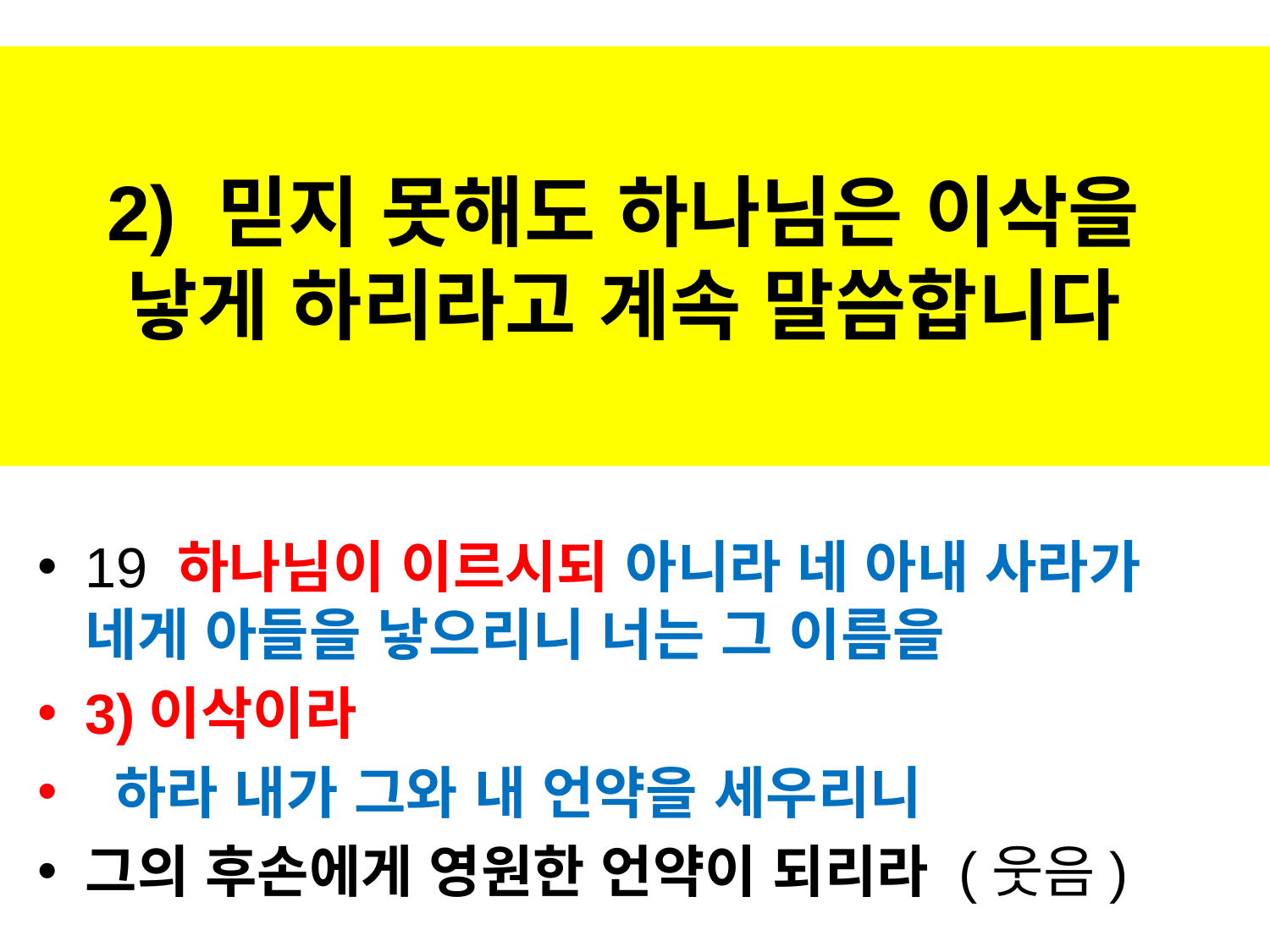

# 2) 믿지 못해도 하나님은 이삭을 낳게 하리라고 계속 말씀합니다

19 하나님이 이르시되 아니라 네 아내 사라가 네게 아들을 낳으리니 너는 그 이름을
3)이삭이라
 하라 내가 그와 내 언약을 세우리니
그의 후손에게 영원한 언약이 되리라 (웃음)